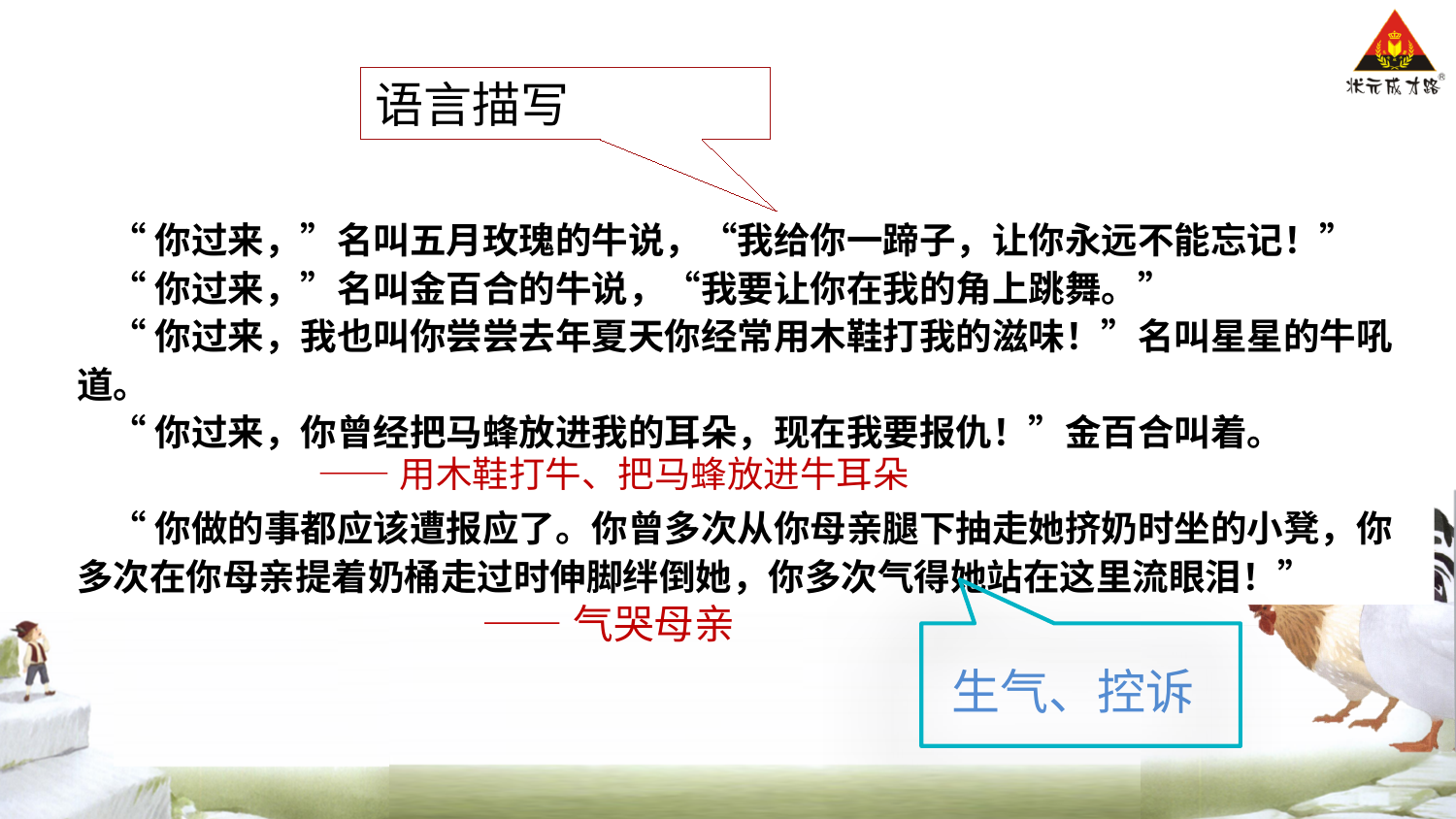

语言描写

    “你过来，”名叫五月玫瑰的牛说，“我给你一蹄子，让你永远不能忘记！”
    “你过来，”名叫金百合的牛说，“我要让你在我的角上跳舞。”
    “你过来，我也叫你尝尝去年夏天你经常用木鞋打我的滋味！”名叫星星的牛吼道。
    “你过来，你曾经把马蜂放进我的耳朵，现在我要报仇！”金百合叫着。

    “你做的事都应该遭报应了。你曾多次从你母亲腿下抽走她挤奶时坐的小凳，你多次在你母亲提着奶桶走过时伸脚绊倒她，你多次气得她站在这里流眼泪！”
——用木鞋打牛、把马蜂放进牛耳朵
——气哭母亲

生气、控诉